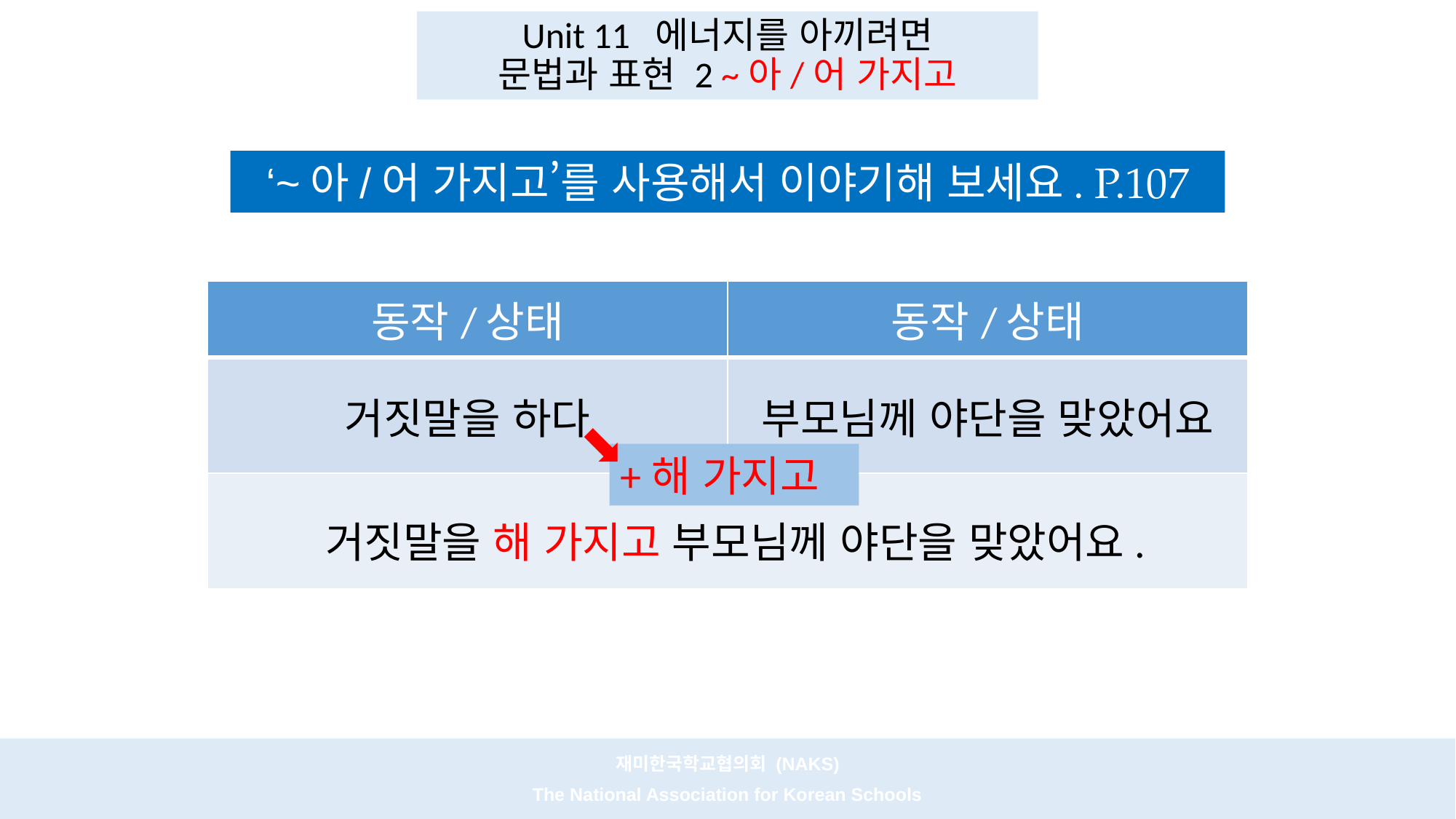

Unit 11  에너지를 아끼려면
문법과 표현 2 ~아/어 가지고
‘~아/어 가지고’를 사용해서 이야기해 보세요. P.107
| 동작/상태 | 동작/상태 |
| --- | --- |
| 거짓말을 하다 | 부모님께 야단을 맞았어요 |
|  |  |
⬊
+해 가지고
거짓말을 해 가지고 부모님께 야단을 맞았어요.
재미한국학교협의회 (NAKS)
The National Association for Korean Schools